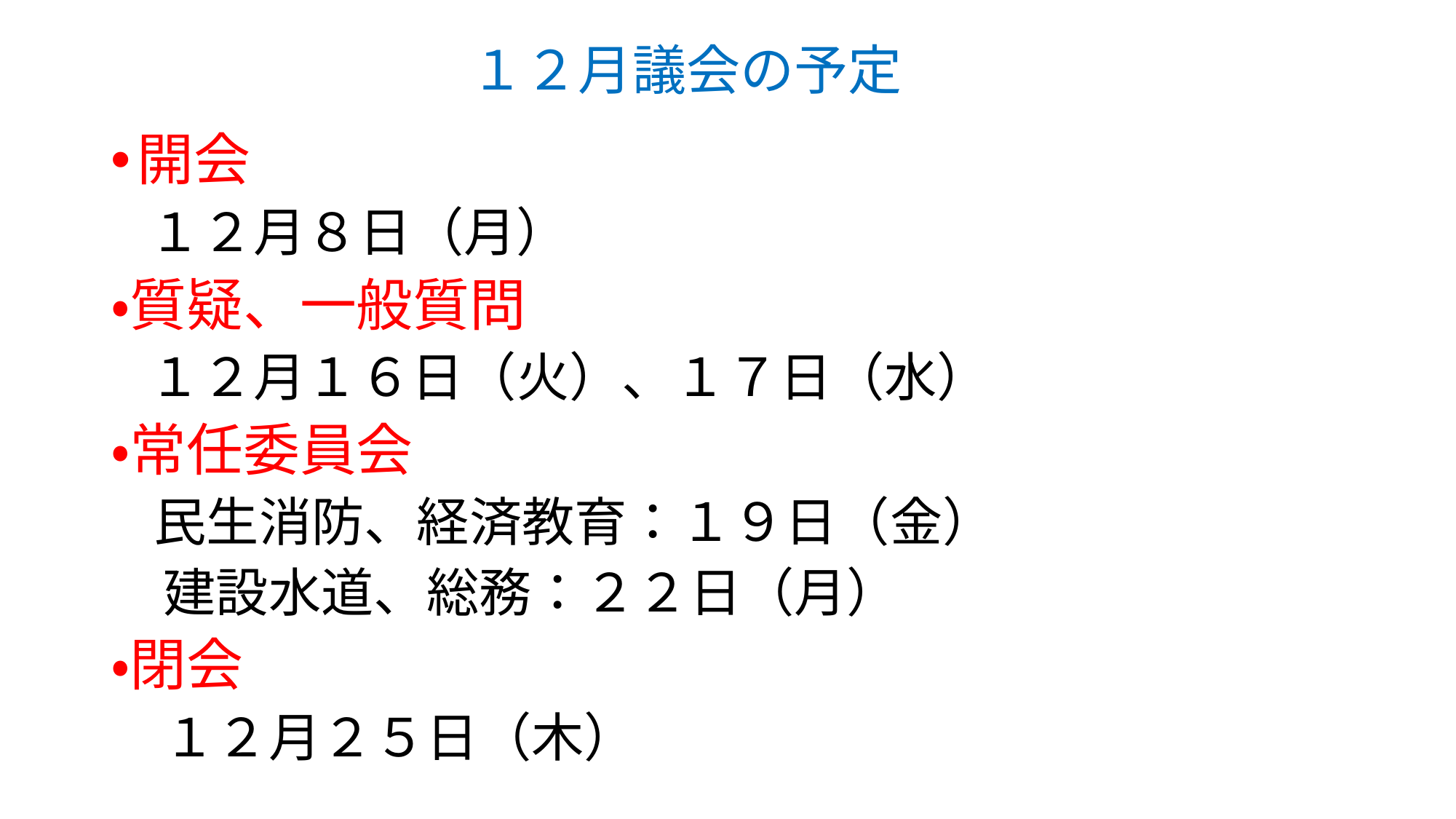

# １２月議会の予定
開会
　１２月８日（月）
・質疑、一般質問
　１２月１６日（火）、１７日（水）
・常任委員会
　民生消防、経済教育：１９日（金）
　建設水道、総務：２２日（月）
・閉会
　１２月２５日（木）